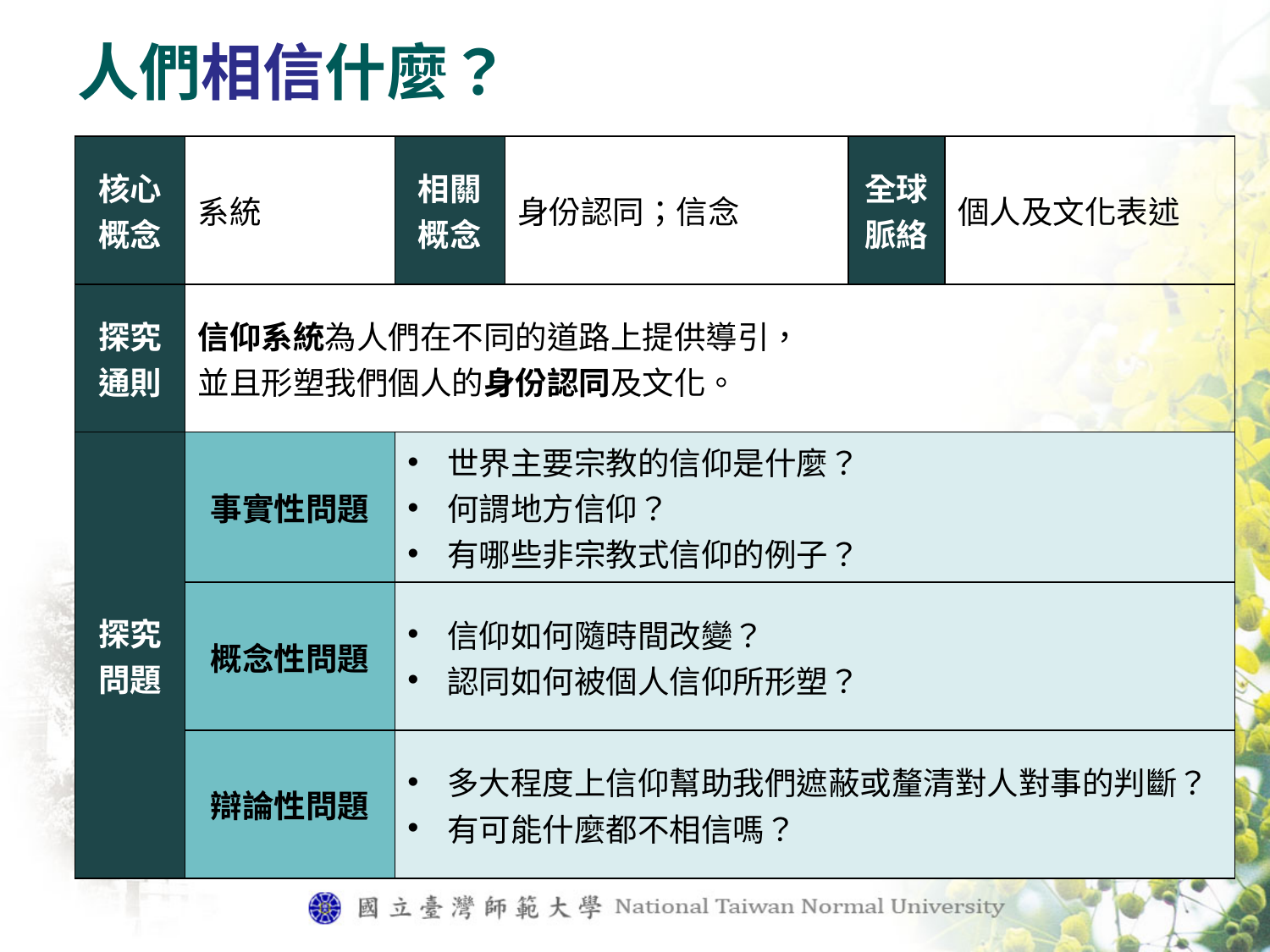

# 人們相信什麼？
| 核心概念 | 系統 | 相關概念 | 身份認同；信念 | 全球脈絡 | 個人及文化表述 |
| --- | --- | --- | --- | --- | --- |
| 探究通則 | 信仰系統為人們在不同的道路上提供導引， 並且形塑我們個人的身份認同及文化。 |  |  |  |  |
| 探究問題 | 事實性問題 | 世界主要宗教的信仰是什麼？ 何謂地方信仰？ 有哪些非宗教式信仰的例子？ |  |  |  |
|  | 概念性問題 | 信仰如何隨時間改變？ 認同如何被個人信仰所形塑？ |  |  |  |
|  | 辯論性問題 | 多大程度上信仰幫助我們遮蔽或釐清對人對事的判斷？ 有可能什麼都不相信嗎？ |  |  |  |